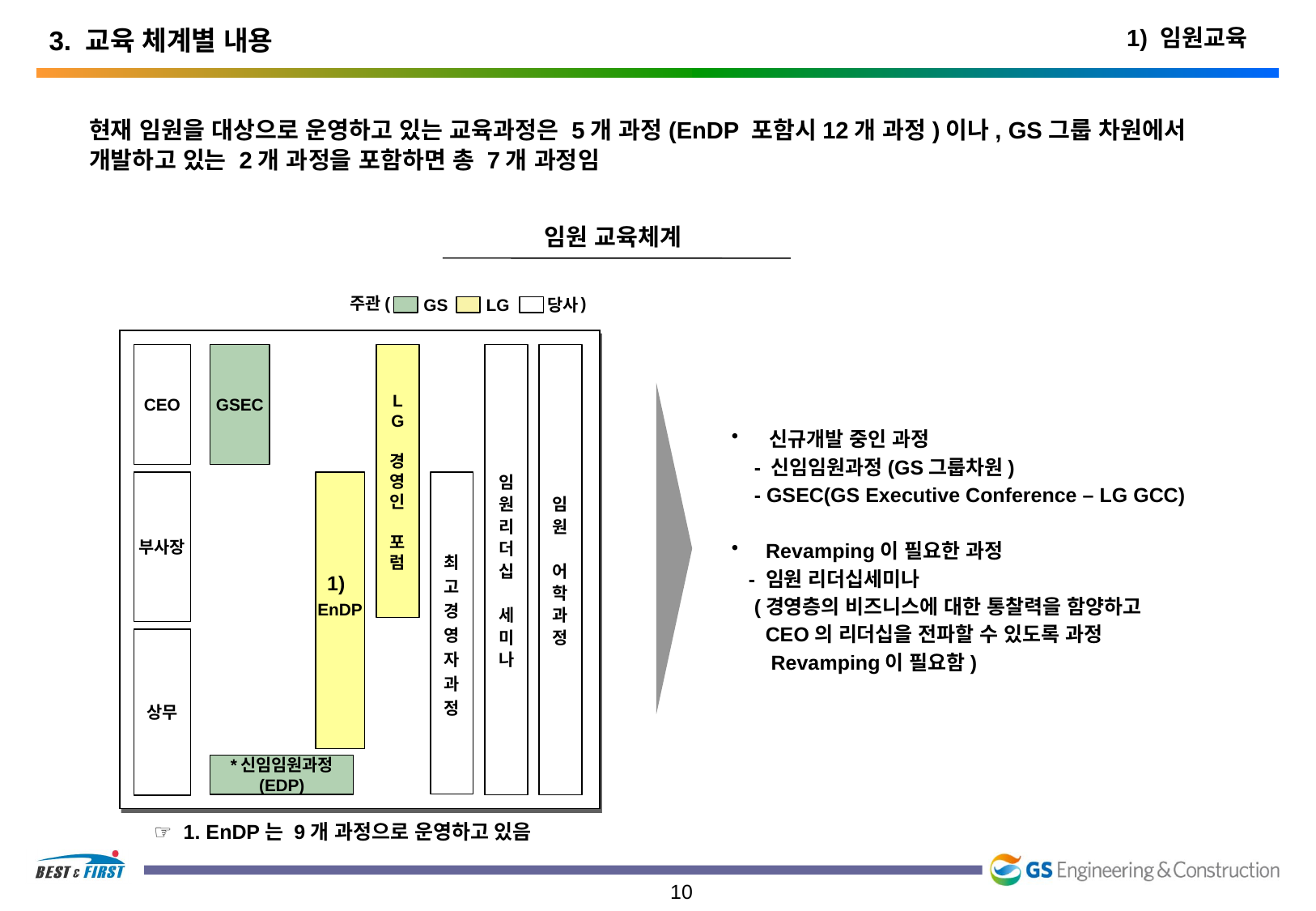

3. 교육 체계별 내용
1) 임원교육
현재 임원을 대상으로 운영하고 있는 교육과정은 5개 과정(EnDP 포함시12개 과정)이나, GS그룹 차원에서 개발하고 있는 2개 과정을 포함하면 총 7개 과정임
임원 교육체계

주관(                                         )
GS
  LG
당사

CEO
GSEC
L
G

경
영
인

포
럼
임
원
리
더
십

세
미
나
임
원

어
학
과
정

 신규개발 중인 과정
    - 신임임원과정(GS그룹차원)
    - GSEC(GS Executive Conference – LG GCC)
 Revamping이 필요한 과정
   - 임원 리더십세미나
    (경영층의 비즈니스에 대한 통찰력을 함양하고
      CEO의 리더십을 전파할 수 있도록 과정
       Revamping이 필요함)
부사장
EnDP
최
고
경
영
자
과
정

1)
상무
*신임임원과정
(EDP)
☞  1. EnDP는 9개 과정으로 운영하고 있음
10